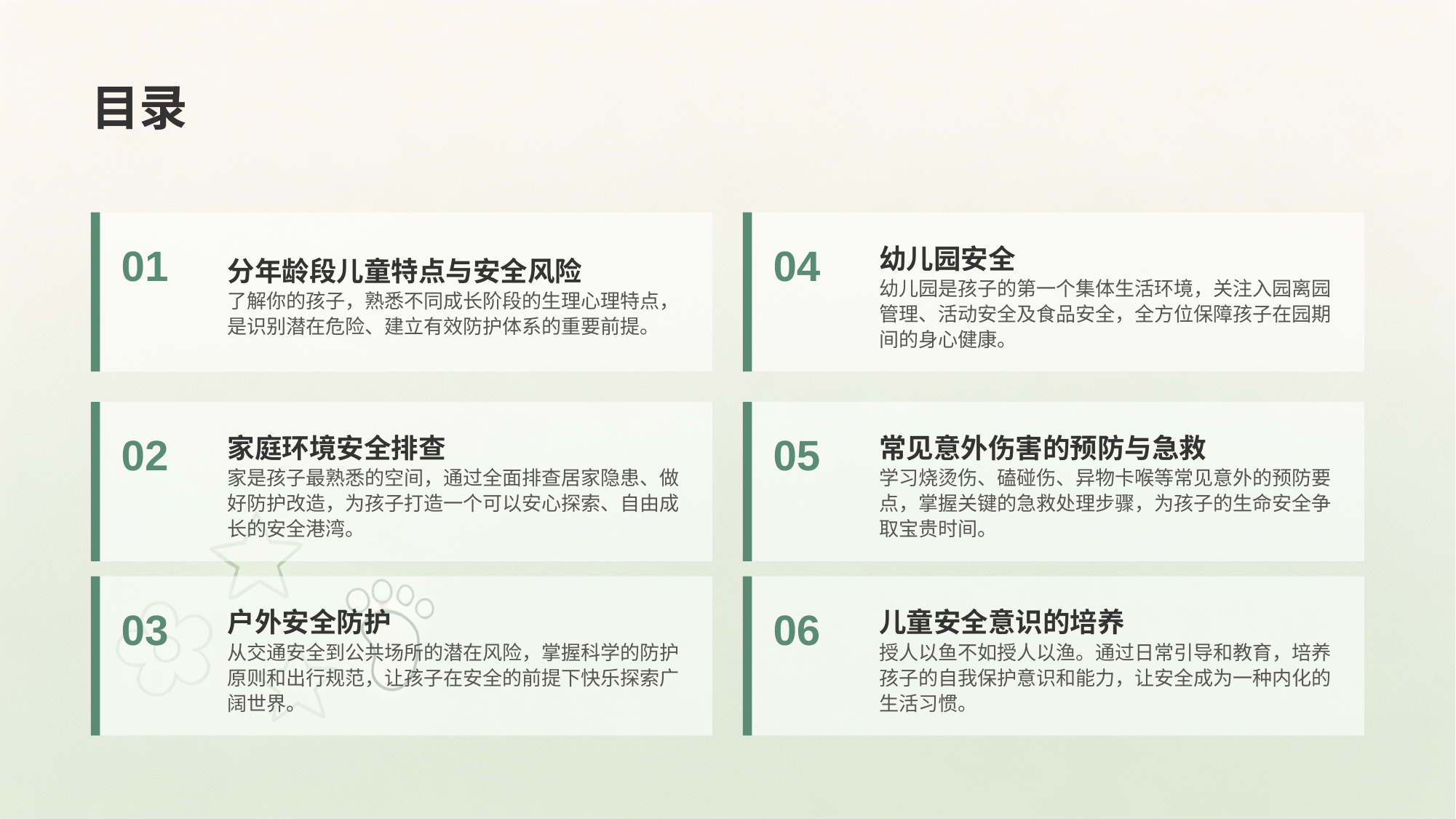

目录

01
分年龄段儿童特点与安全风险
了解你的孩子，熟悉不同成长阶段的生理心理特点，是识别潜在危险、建立有效防护体系的重要前提。
04
幼儿园安全
幼儿园是孩子的第一个集体生活环境，关注入园离园管理、活动安全及食品安全，全方位保障孩子在园期间的身心健康。

02
家庭环境安全排查
家是孩子最熟悉的空间，通过全面排查居家隐患、做好防护改造，为孩子打造一个可以安心探索、自由成长的安全港湾。
05
常见意外伤害的预防与急救
学习烧烫伤、磕碰伤、异物卡喉等常见意外的预防要点，掌握关键的急救处理步骤，为孩子的生命安全争取宝贵时间。

03
户外安全防护
从交通安全到公共场所的潜在风险，掌握科学的防护原则和出行规范，让孩子在安全的前提下快乐探索广阔世界。
06
儿童安全意识的培养
授人以鱼不如授人以渔。通过日常引导和教育，培养孩子的自我保护意识和能力，让安全成为一种内化的生活习惯。